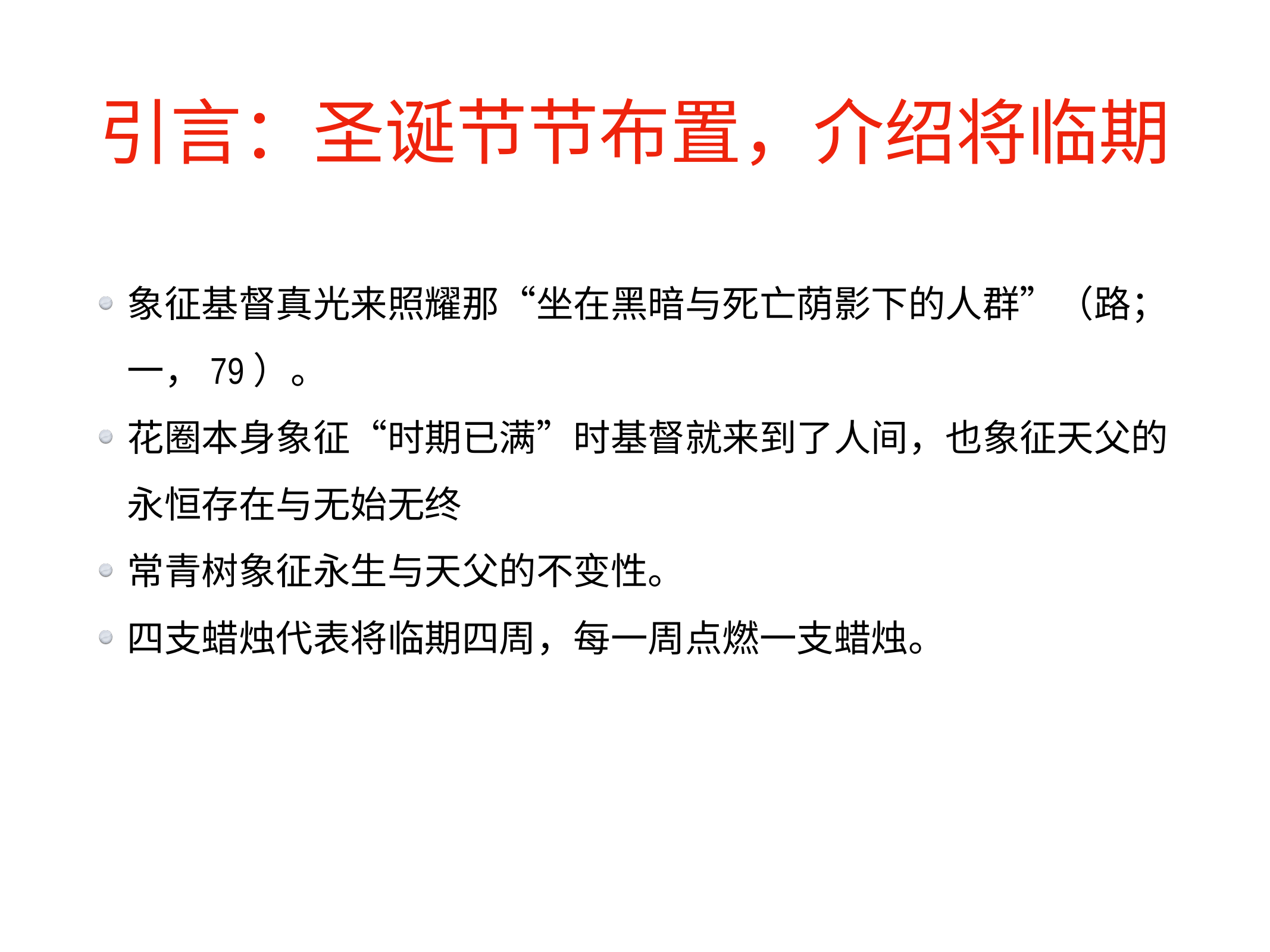

# 引言：圣诞节节布置，介绍将临期
象征基督真光来照耀那“坐在黑暗与死亡荫影下的人群”（路； 一，79）。
花圈本身象征“时期已满”时基督就来到了人间，也象征天父的永恒存在与无始无终
常青树象征永生与天父的不变性。
四支蜡烛代表将临期四周，每一周点燃一支蜡烛。